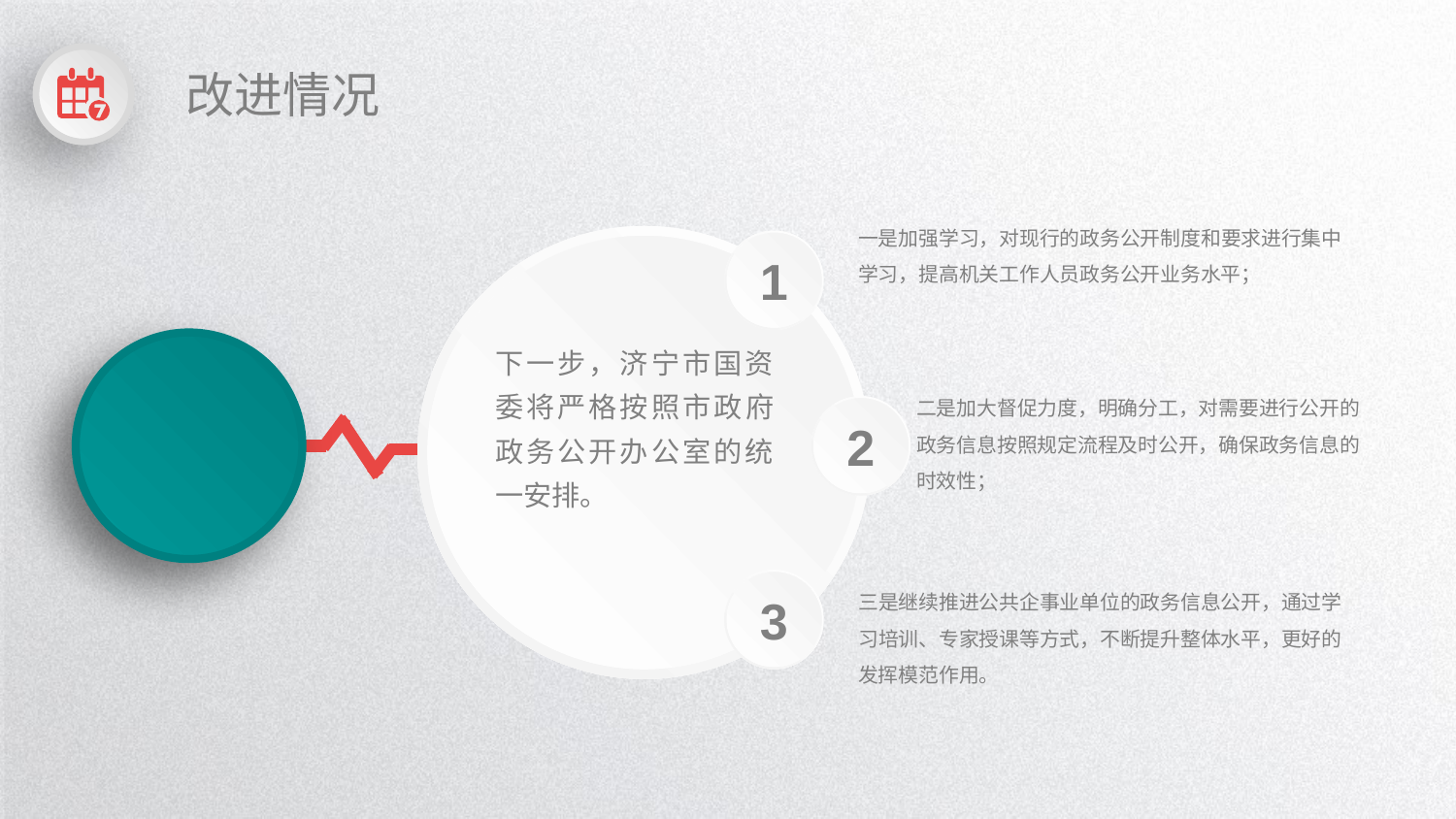

改进情况
一是加强学习，对现行的政务公开制度和要求进行集中学习，提高机关工作人员政务公开业务水平；

1

下一步，济宁市国资委将严格按照市政府政务公开办公室的统一安排。
二是加大督促力度，明确分工，对需要进行公开的政务信息按照规定流程及时公开，确保政务信息的时效性；

2

3
三是继续推进公共企事业单位的政务信息公开，通过学习培训、专家授课等方式，不断提升整体水平，更好的发挥模范作用。